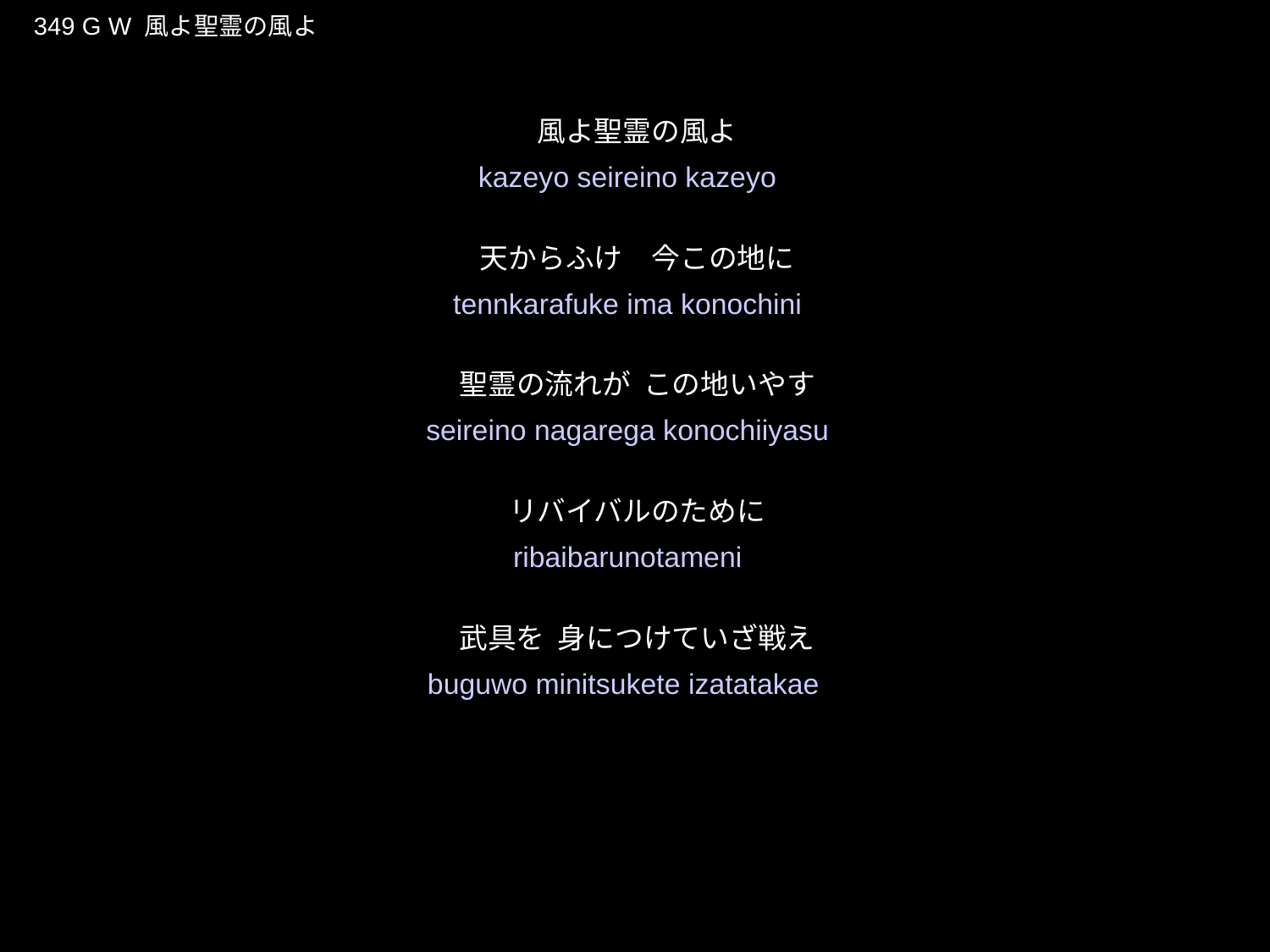

かぜよせいれいのかぜよ
★W
349 G W 風よ聖霊の風よ
★５
風よ聖霊の風よ
天からふけ　今この地に
聖霊の流れが  この地いやす
リバイバルのために
武具を  身につけていざ戦え
kazeyo seireino kazeyo
tennkarafuke ima konochini
seireino nagarega konochiiyasu
ribaibarunotameni
buguwo minitsukete izatatakae